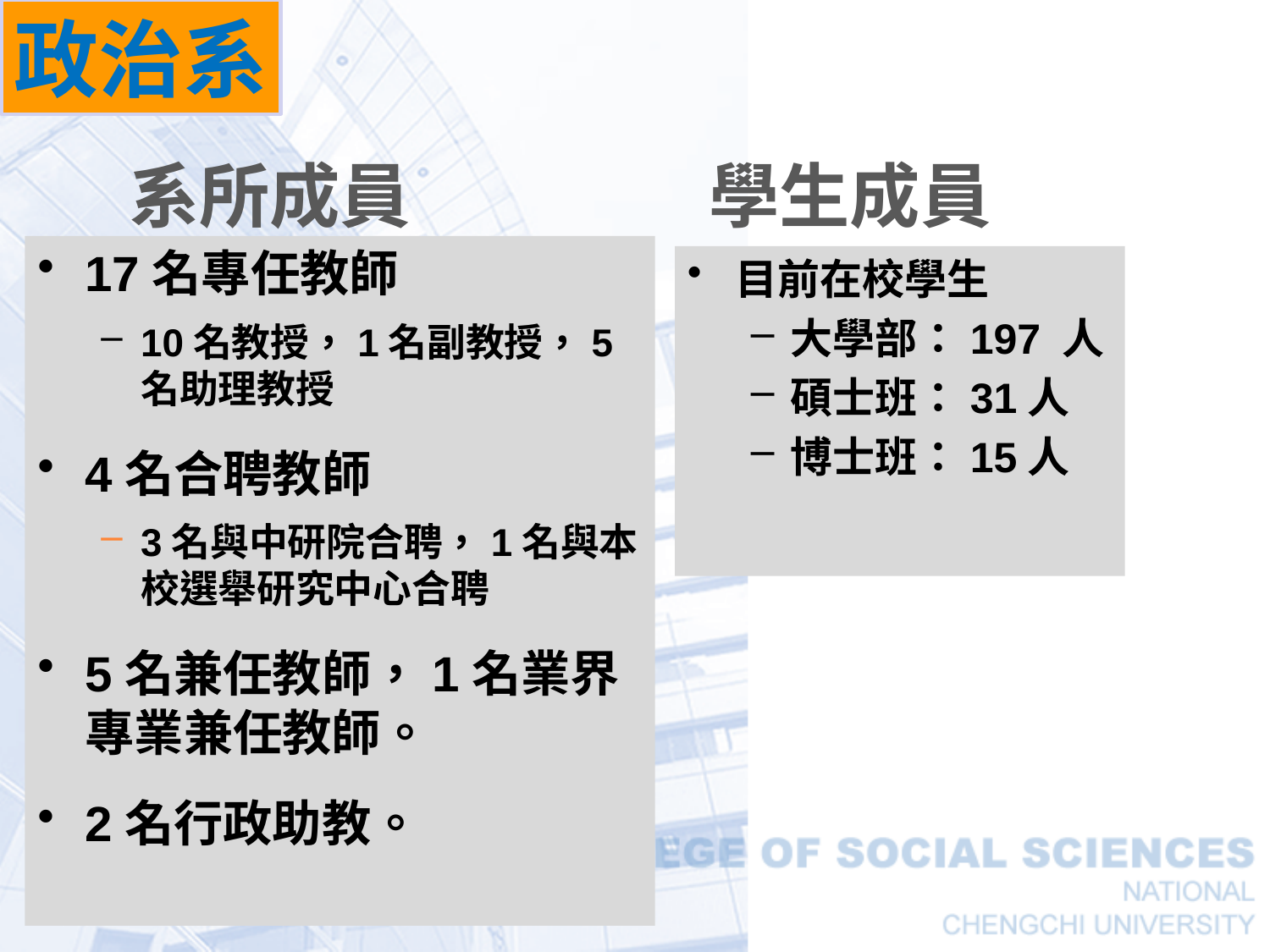

政治系
# 系所成員
學生成員
17名專任教師
10名教授，1名副教授，5名助理教授
4名合聘教師
3名與中研院合聘，1名與本校選舉研究中心合聘
5名兼任教師，1名業界專業兼任教師。
2名行政助教。
目前在校學生
大學部：197 人
碩士班：31人
博士班：15人